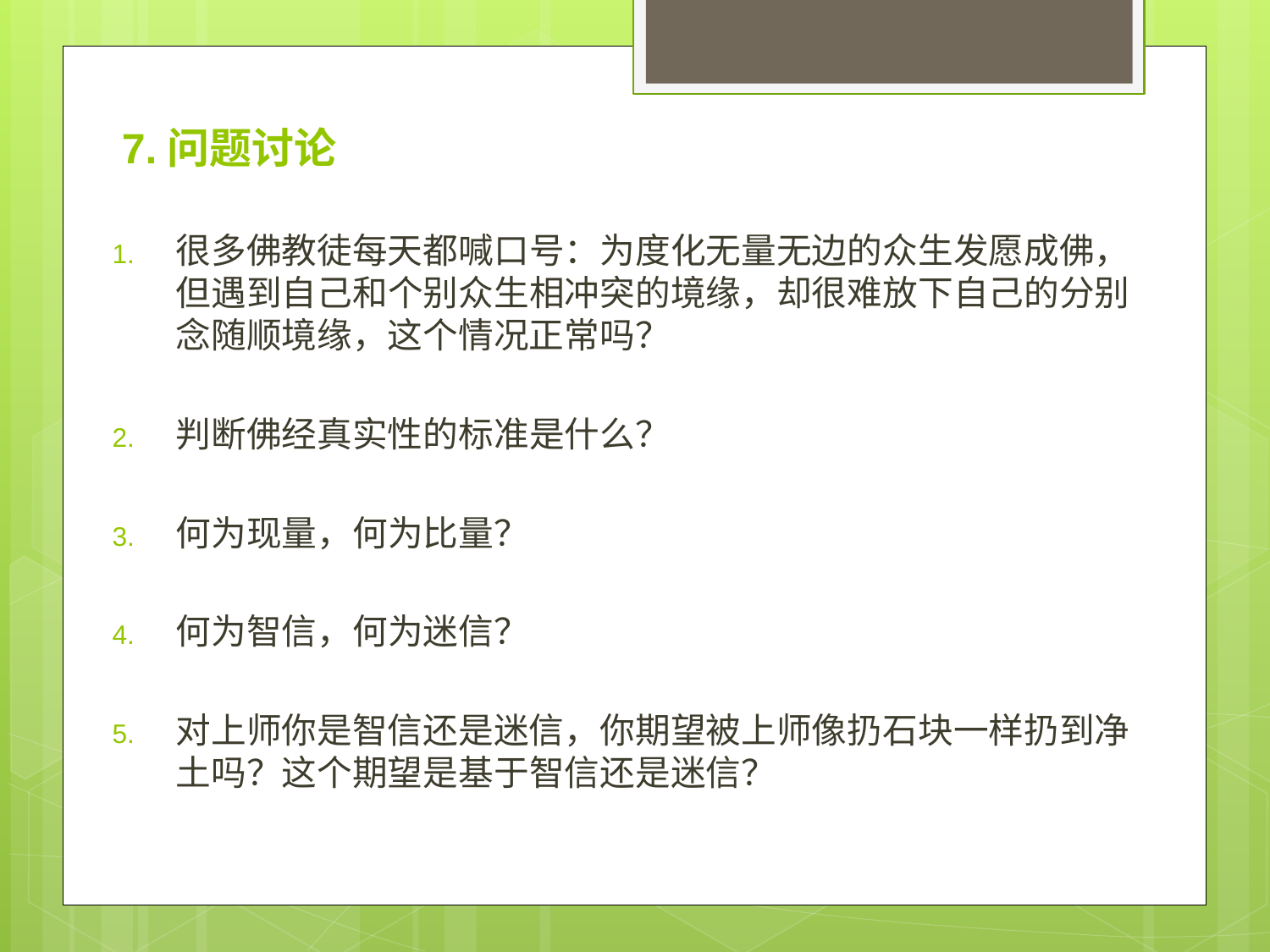

7.问题讨论

很多佛教徒每天都喊口号：为度化无量无边的众生发愿成佛，但遇到自己和个别众生相冲突的境缘，却很难放下自己的分别念随顺境缘，这个情况正常吗？

判断佛经真实性的标准是什么？

何为现量，何为比量？

何为智信，何为迷信？

对上师你是智信还是迷信，你期望被上师像扔石块一样扔到净土吗？这个期望是基于智信还是迷信？